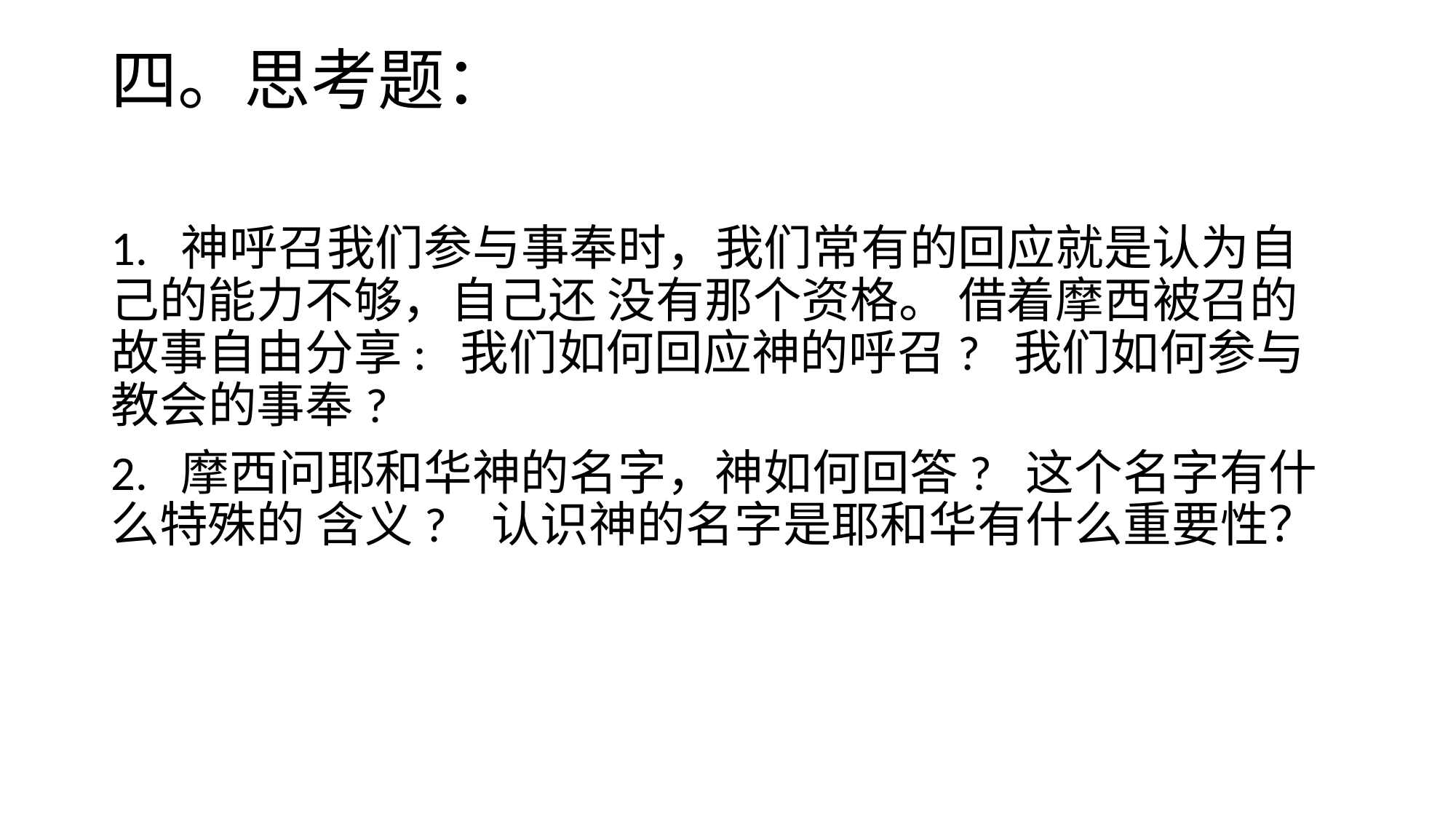

# 四。思考题：
1.  神呼召我们参与事奉时，我们常有的回应就是认为自己的能力不够，自己还 没有那个资格。 借着摩西被召的故事自由分享:  我们如何回应神的呼召?  我们如何参与教会的事奉?
2.  摩西问耶和华神的名字，神如何回答?  这个名字有什么特殊的 含义?   认识神的名字是耶和华有什么重要性？